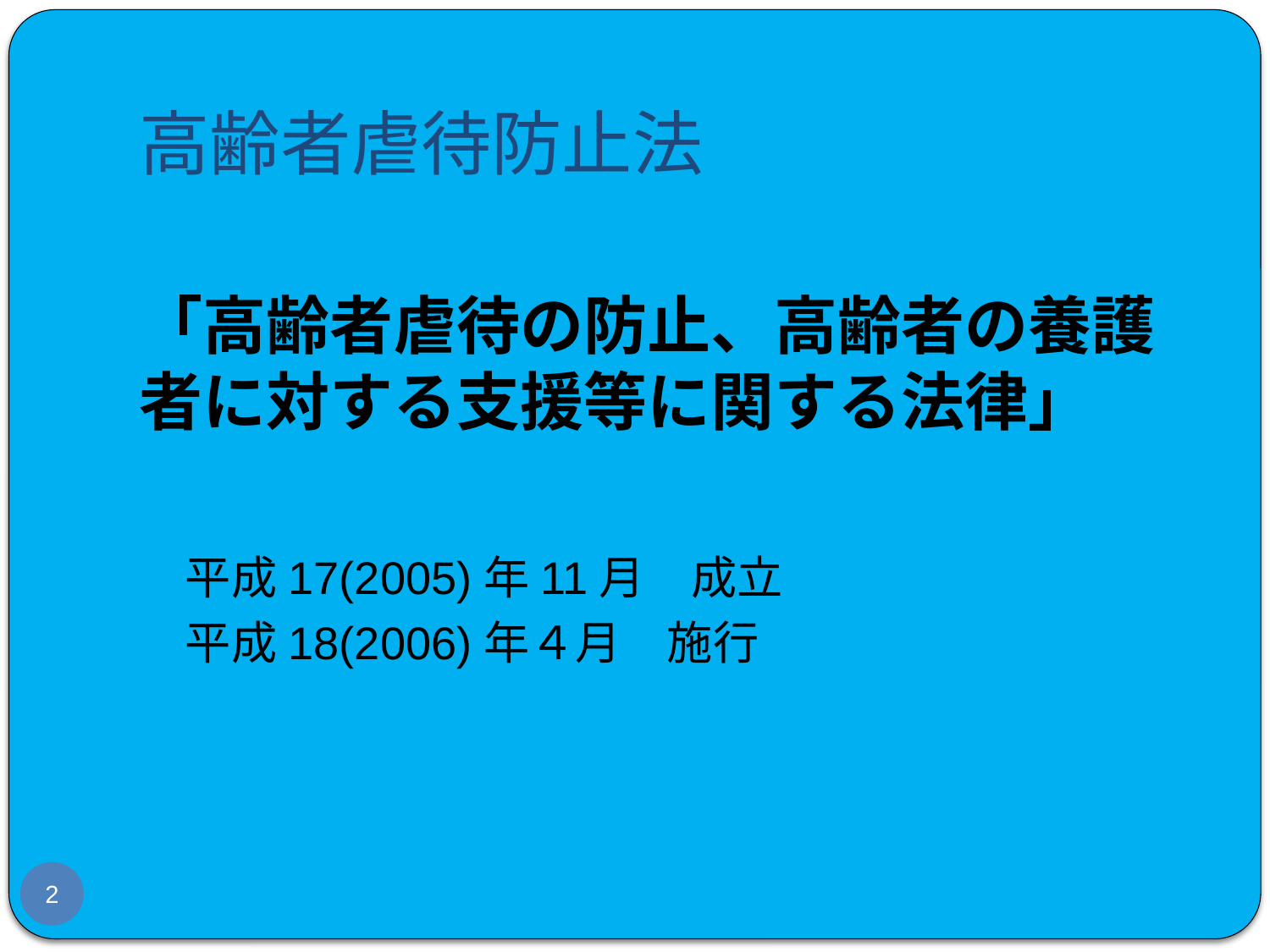

# 高齢者虐待防止法

「高齢者虐待の防止、高齢者の養護者に対する支援等に関する法律」

　平成17(2005)年11月　成立
　平成18(2006)年４月　施行

2